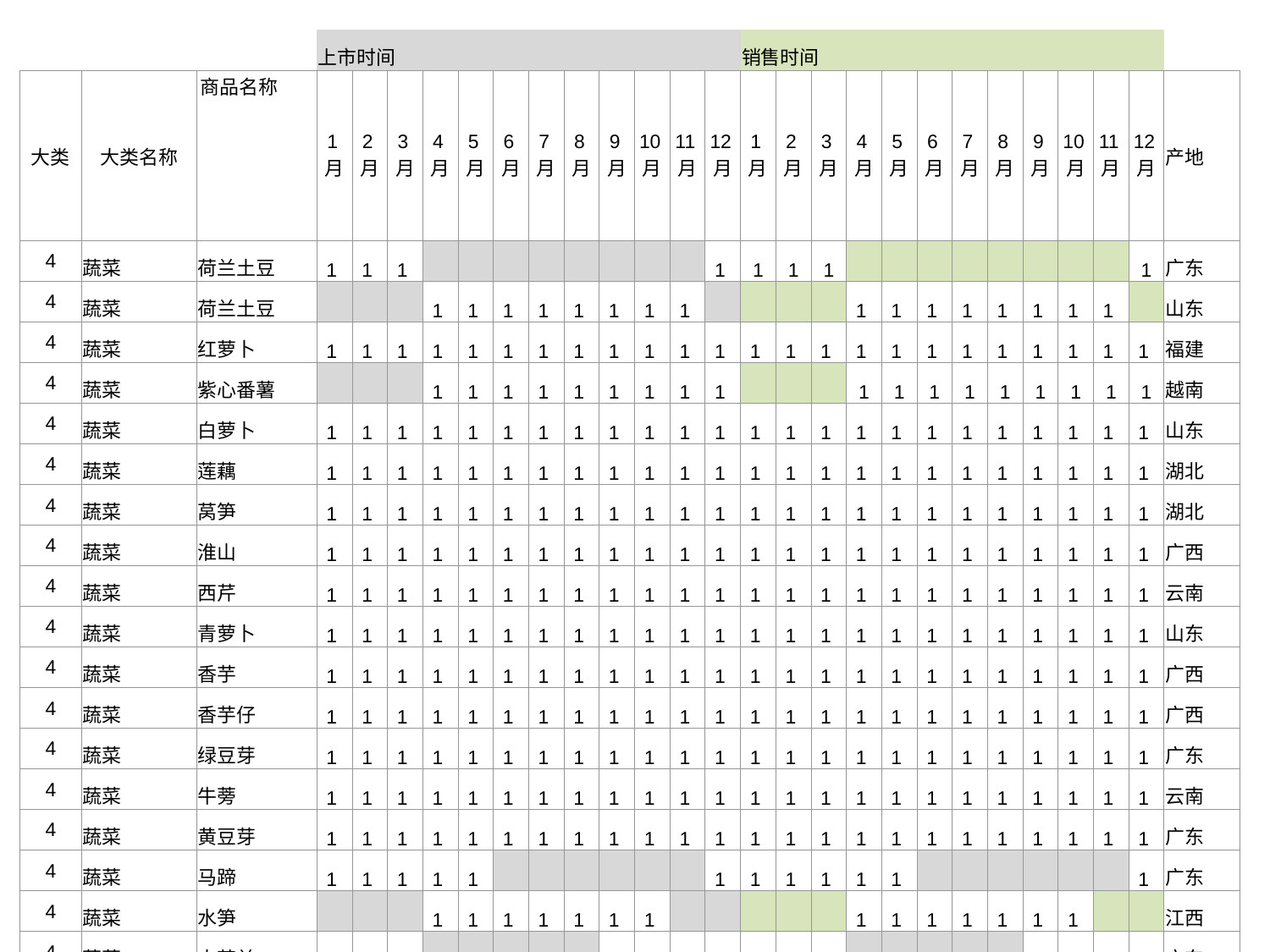

|  |  |  | 上市时间 |  |  |  |  |  |  |  |  |  |  |  | 销售时间 |  |  |  |  |  |  |  |  |  |  |  |  |
| --- | --- | --- | --- | --- | --- | --- | --- | --- | --- | --- | --- | --- | --- | --- | --- | --- | --- | --- | --- | --- | --- | --- | --- | --- | --- | --- | --- |
| 大类 | 大类名称 | 商品名称 | 1月 | 2月 | 3月 | 4月 | 5月 | 6月 | 7月 | 8月 | 9月 | 10月 | 11月 | 12月 | 1月 | 2月 | 3月 | 4月 | 5月 | 6月 | 7月 | 8月 | 9月 | 10月 | 11月 | 12月 | 产地 |
| 4 | 蔬菜 | 荷兰土豆 | 1 | 1 | 1 |  |  |  |  |  |  |  |  | 1 | 1 | 1 | 1 |  |  |  |  |  |  |  |  | 1 | 广东 |
| 4 | 蔬菜 | 荷兰土豆 |  |  |  | 1 | 1 | 1 | 1 | 1 | 1 | 1 | 1 |  |  |  |  | 1 | 1 | 1 | 1 | 1 | 1 | 1 | 1 |  | 山东 |
| 4 | 蔬菜 | 红萝卜 | 1 | 1 | 1 | 1 | 1 | 1 | 1 | 1 | 1 | 1 | 1 | 1 | 1 | 1 | 1 | 1 | 1 | 1 | 1 | 1 | 1 | 1 | 1 | 1 | 福建 |
| 4 | 蔬菜 | 紫心番薯 |  |  |  | 1 | 1 | 1 | 1 | 1 | 1 | 1 | 1 | 1 |  |  |  | 1 | 1 | 1 | 1 | 1 | 1 | 1 | 1 | 1 | 越南 |
| 4 | 蔬菜 | 白萝卜 | 1 | 1 | 1 | 1 | 1 | 1 | 1 | 1 | 1 | 1 | 1 | 1 | 1 | 1 | 1 | 1 | 1 | 1 | 1 | 1 | 1 | 1 | 1 | 1 | 山东 |
| 4 | 蔬菜 | 莲藕 | 1 | 1 | 1 | 1 | 1 | 1 | 1 | 1 | 1 | 1 | 1 | 1 | 1 | 1 | 1 | 1 | 1 | 1 | 1 | 1 | 1 | 1 | 1 | 1 | 湖北 |
| 4 | 蔬菜 | 莴笋 | 1 | 1 | 1 | 1 | 1 | 1 | 1 | 1 | 1 | 1 | 1 | 1 | 1 | 1 | 1 | 1 | 1 | 1 | 1 | 1 | 1 | 1 | 1 | 1 | 湖北 |
| 4 | 蔬菜 | 淮山 | 1 | 1 | 1 | 1 | 1 | 1 | 1 | 1 | 1 | 1 | 1 | 1 | 1 | 1 | 1 | 1 | 1 | 1 | 1 | 1 | 1 | 1 | 1 | 1 | 广西 |
| 4 | 蔬菜 | 西芹 | 1 | 1 | 1 | 1 | 1 | 1 | 1 | 1 | 1 | 1 | 1 | 1 | 1 | 1 | 1 | 1 | 1 | 1 | 1 | 1 | 1 | 1 | 1 | 1 | 云南 |
| 4 | 蔬菜 | 青萝卜 | 1 | 1 | 1 | 1 | 1 | 1 | 1 | 1 | 1 | 1 | 1 | 1 | 1 | 1 | 1 | 1 | 1 | 1 | 1 | 1 | 1 | 1 | 1 | 1 | 山东 |
| 4 | 蔬菜 | 香芋 | 1 | 1 | 1 | 1 | 1 | 1 | 1 | 1 | 1 | 1 | 1 | 1 | 1 | 1 | 1 | 1 | 1 | 1 | 1 | 1 | 1 | 1 | 1 | 1 | 广西 |
| 4 | 蔬菜 | 香芋仔 | 1 | 1 | 1 | 1 | 1 | 1 | 1 | 1 | 1 | 1 | 1 | 1 | 1 | 1 | 1 | 1 | 1 | 1 | 1 | 1 | 1 | 1 | 1 | 1 | 广西 |
| 4 | 蔬菜 | 绿豆芽 | 1 | 1 | 1 | 1 | 1 | 1 | 1 | 1 | 1 | 1 | 1 | 1 | 1 | 1 | 1 | 1 | 1 | 1 | 1 | 1 | 1 | 1 | 1 | 1 | 广东 |
| 4 | 蔬菜 | 牛蒡 | 1 | 1 | 1 | 1 | 1 | 1 | 1 | 1 | 1 | 1 | 1 | 1 | 1 | 1 | 1 | 1 | 1 | 1 | 1 | 1 | 1 | 1 | 1 | 1 | 云南 |
| 4 | 蔬菜 | 黄豆芽 | 1 | 1 | 1 | 1 | 1 | 1 | 1 | 1 | 1 | 1 | 1 | 1 | 1 | 1 | 1 | 1 | 1 | 1 | 1 | 1 | 1 | 1 | 1 | 1 | 广东 |
| 4 | 蔬菜 | 马蹄 | 1 | 1 | 1 | 1 | 1 |  |  |  |  |  |  | 1 | 1 | 1 | 1 | 1 | 1 |  |  |  |  |  |  | 1 | 广东 |
| 4 | 蔬菜 | 水笋 |  |  |  | 1 | 1 | 1 | 1 | 1 | 1 | 1 |  |  |  |  |  | 1 | 1 | 1 | 1 | 1 | 1 | 1 |  |  | 江西 |
| 4 | 蔬菜 | 大芥兰 | 1 | 1 | 1 |  |  |  |  |  | 1 | 1 | 1 | 1 | 1 | 1 | 1 |  |  |  |  |  | 1 | 1 | 1 | 1 | 广东 |
| 4 | 蔬菜 | 沙葛 | 1 | 1 | 1 |  |  |  |  |  | 1 | 1 | 1 | 1 | 1 | 1 | 1 |  |  |  |  |  | 1 | 1 | 1 | 1 | 广东 |